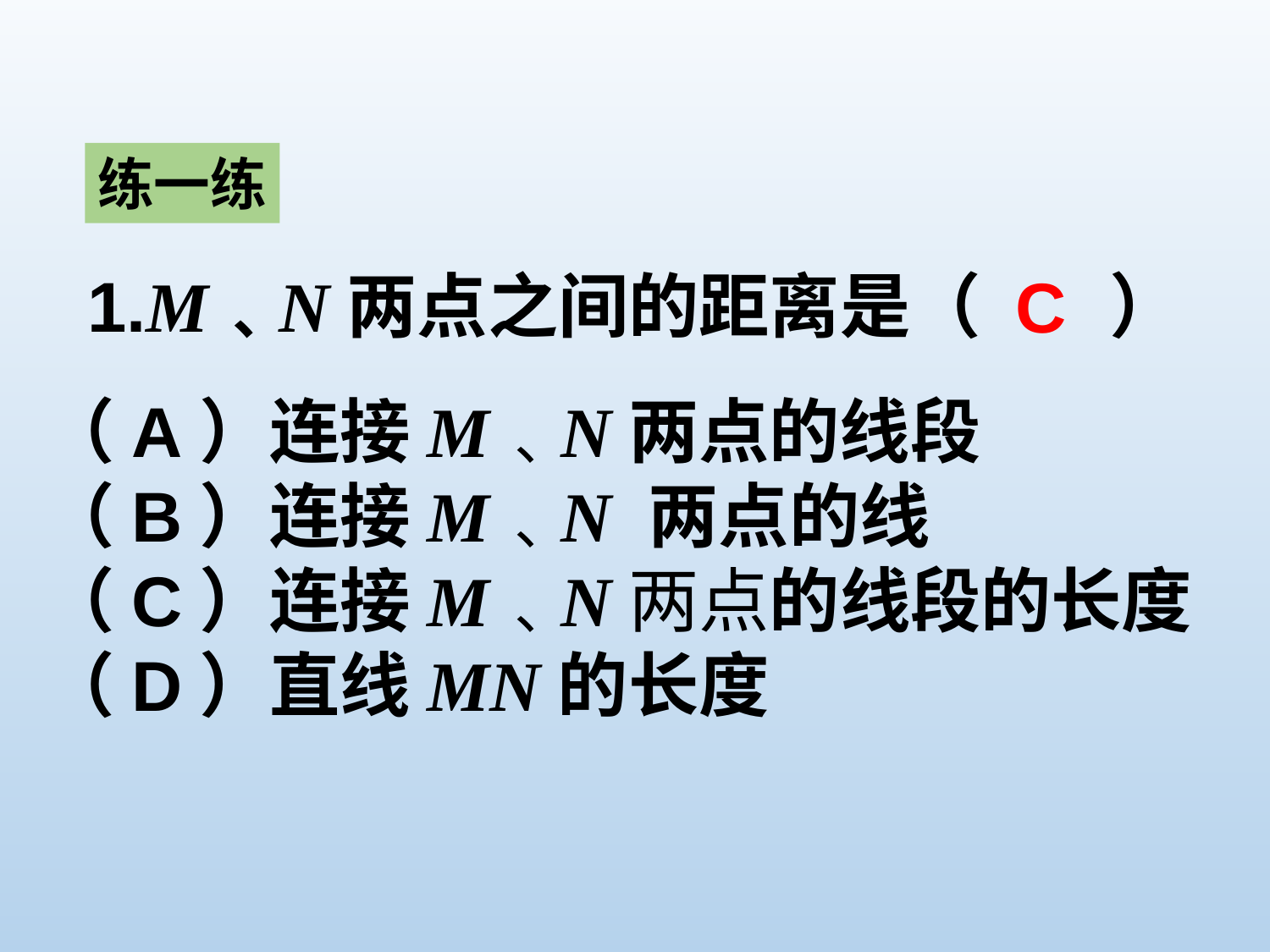

练一练
1.M﹑N两点之间的距离是（        ）

C
（A）连接M﹑N两点的线段
（B）连接M﹑N 两点的线
（C）连接M﹑N两点的线段的长度
（D）直线MN的长度